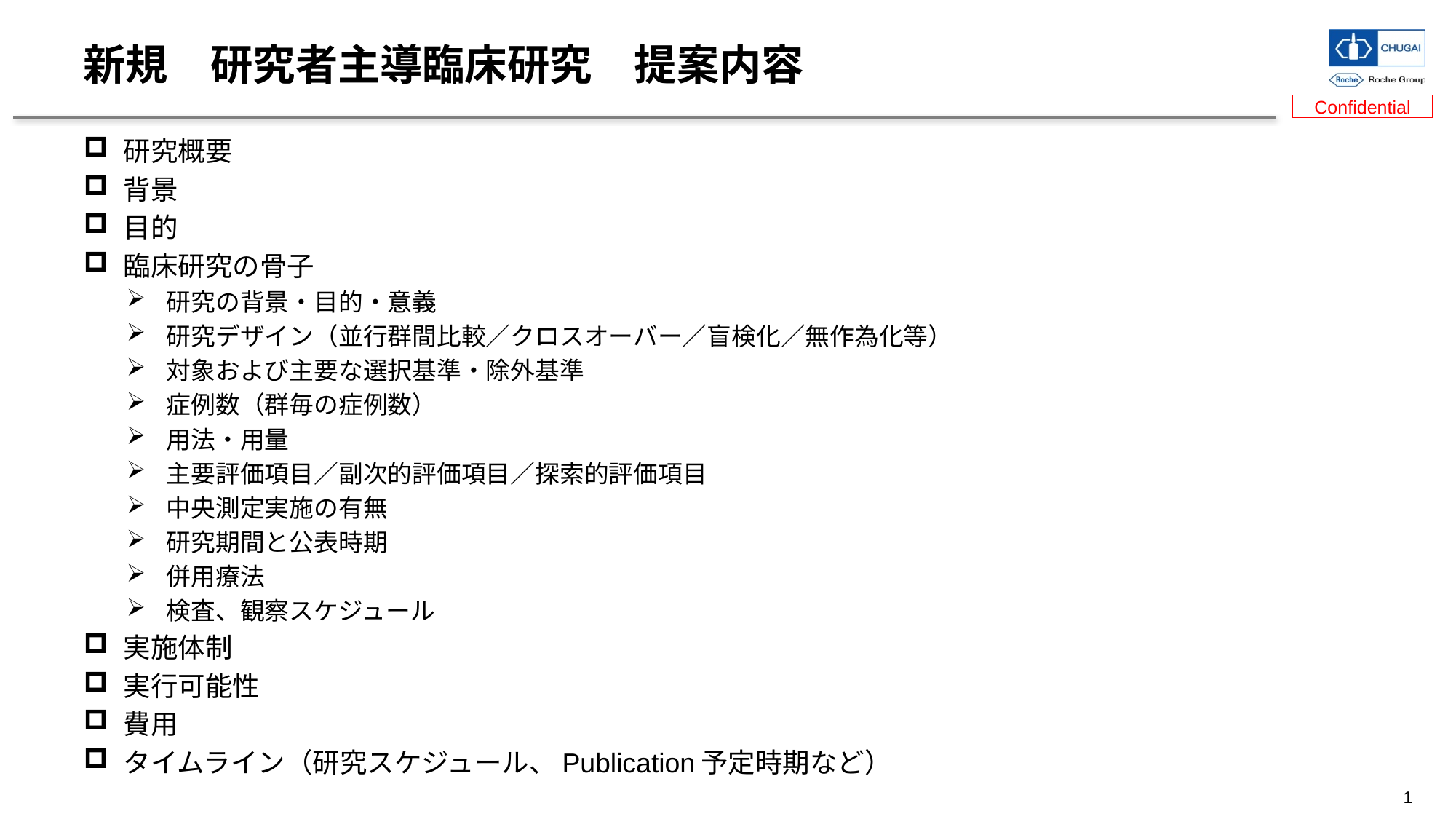

# 新規　研究者主導臨床研究　提案内容
研究概要
背景
目的
臨床研究の骨子
研究の背景・目的・意義
研究デザイン（並行群間比較／クロスオーバー／盲検化／無作為化等）
対象および主要な選択基準・除外基準
症例数（群毎の症例数）
用法・用量
主要評価項目／副次的評価項目／探索的評価項目
中央測定実施の有無
研究期間と公表時期
併用療法
検査、観察スケジュール
実施体制
実行可能性
費用
タイムライン（研究スケジュール、Publication予定時期など）